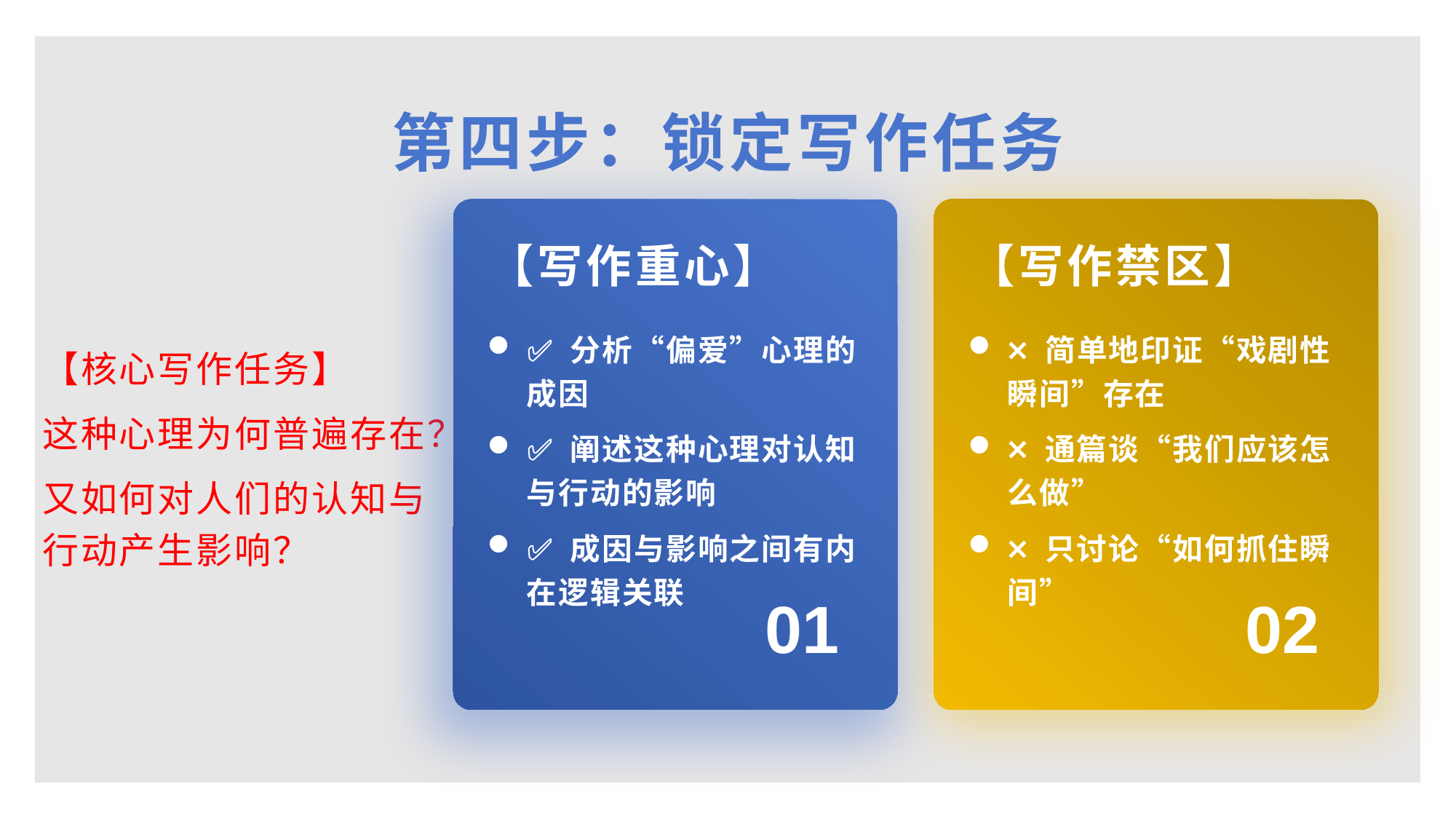

第四步：锁定写作任务

【写作重心】
【写作禁区】
【核心写作任务】
这种心理为何普遍存在？
又如何对人们的认知与行动产生影响？
✅ 分析“偏爱”心理的成因
✅ 阐述这种心理对认知与行动的影响
✅ 成因与影响之间有内在逻辑关联
❌ 简单地印证“戏剧性瞬间”存在
❌ 通篇谈“我们应该怎么做”
❌ 只讨论“如何抓住瞬间”
01
02